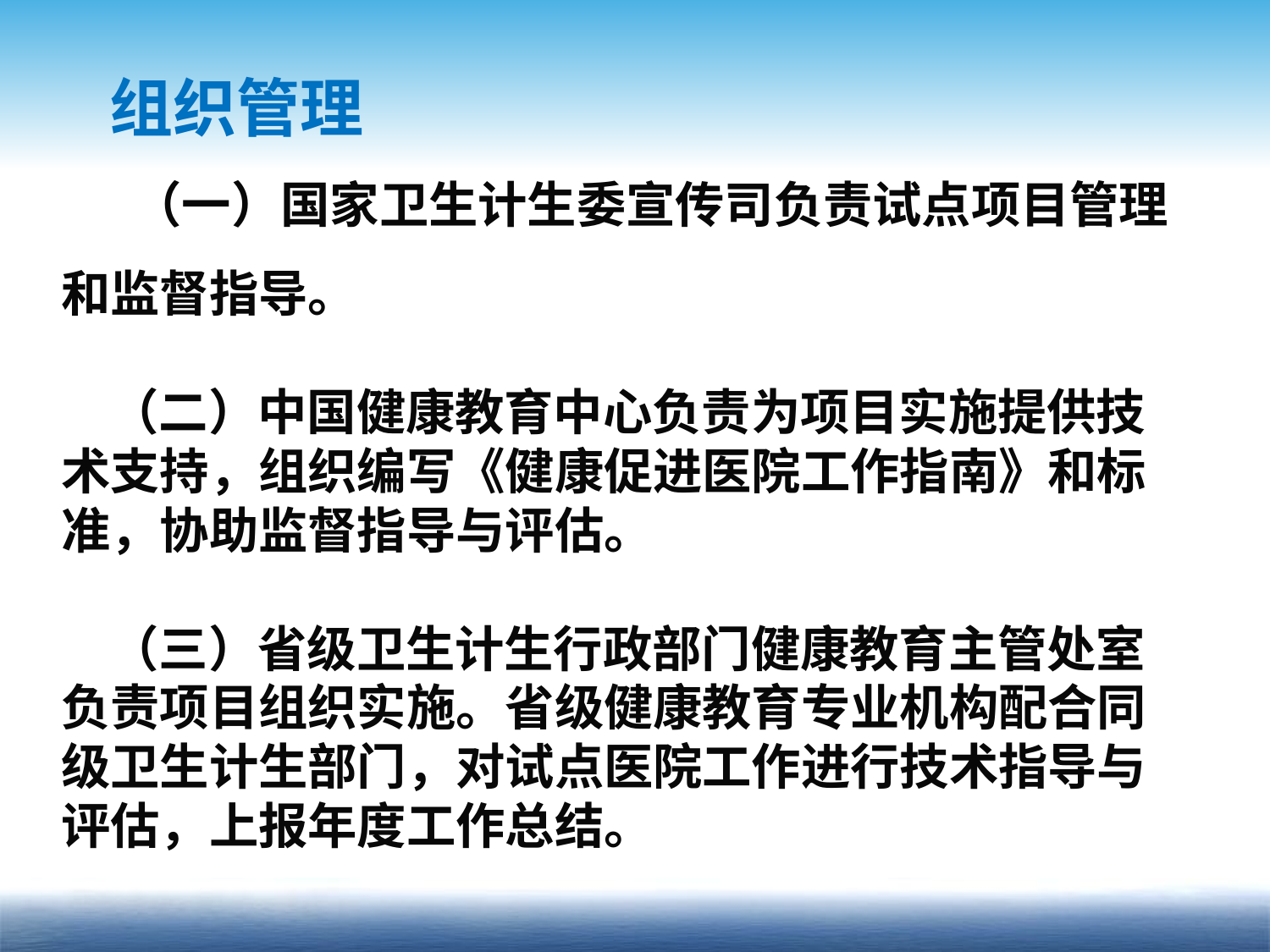

组织管理
 （一）国家卫生计生委宣传司负责试点项目管理和监督指导。

（二）中国健康教育中心负责为项目实施提供技术支持，组织编写《健康促进医院工作指南》和标准，协助监督指导与评估。

（三）省级卫生计生行政部门健康教育主管处室负责项目组织实施。省级健康教育专业机构配合同级卫生计生部门，对试点医院工作进行技术指导与评估，上报年度工作总结。